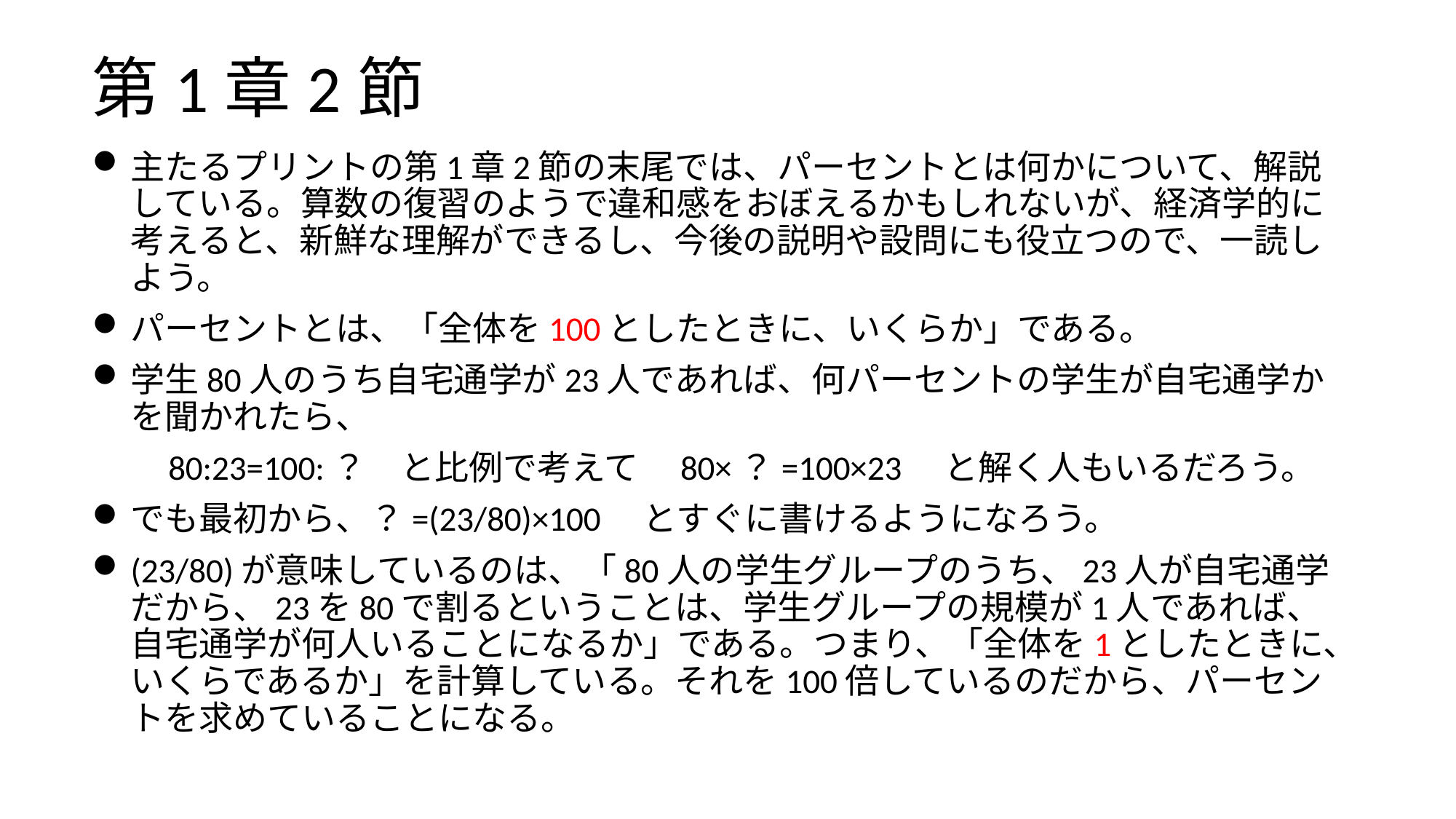

# 第1章2節
主たるプリントの第1章2節の末尾では、パーセントとは何かについて、解説している。算数の復習のようで違和感をおぼえるかもしれないが、経済学的に考えると、新鮮な理解ができるし、今後の説明や設問にも役立つので、一読しよう。
パーセントとは、「全体を100としたときに、いくらか」である。
学生80人のうち自宅通学が23人であれば、何パーセントの学生が自宅通学かを聞かれたら、
　　80:23=100:？　と比例で考えて　80×？=100×23　と解く人もいるだろう。
でも最初から、？=(23/80)×100　とすぐに書けるようになろう。
(23/80)が意味しているのは、「80人の学生グループのうち、23人が自宅通学だから、23を80で割るということは、学生グループの規模が1人であれば、自宅通学が何人いることになるか」である。つまり、「全体を1としたときに、いくらであるか」を計算している。それを100倍しているのだから、パーセントを求めていることになる。